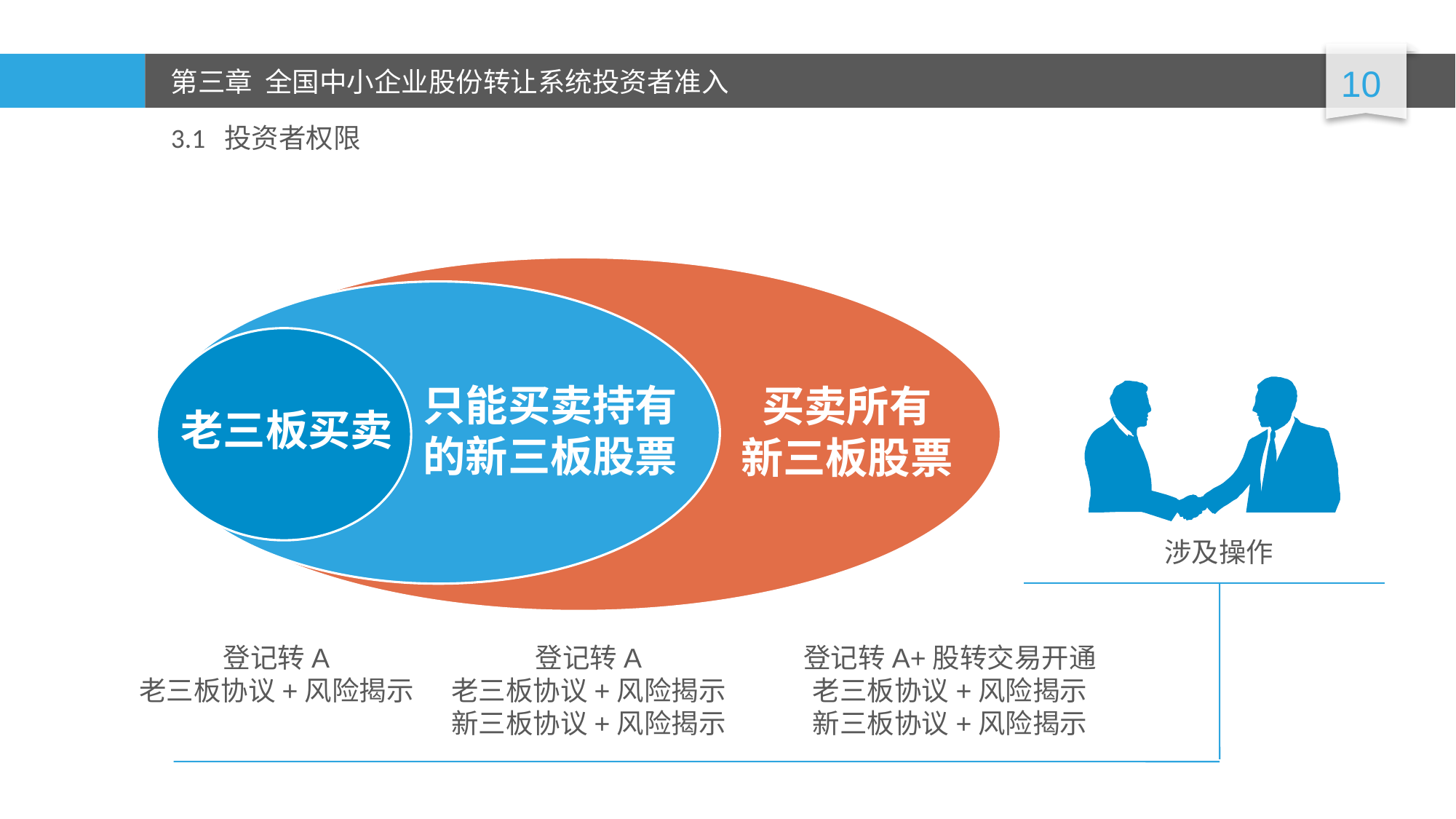

3.1  投资者权限

老三板买卖
只能买卖持有
的新三板股票
买卖所有
新三板股票
涉及操作

登记转A
老三板协议+风险揭示
登记转A
老三板协议+风险揭示
新三板协议+风险揭示
登记转A+股转交易开通
老三板协议+风险揭示
新三板协议+风险揭示